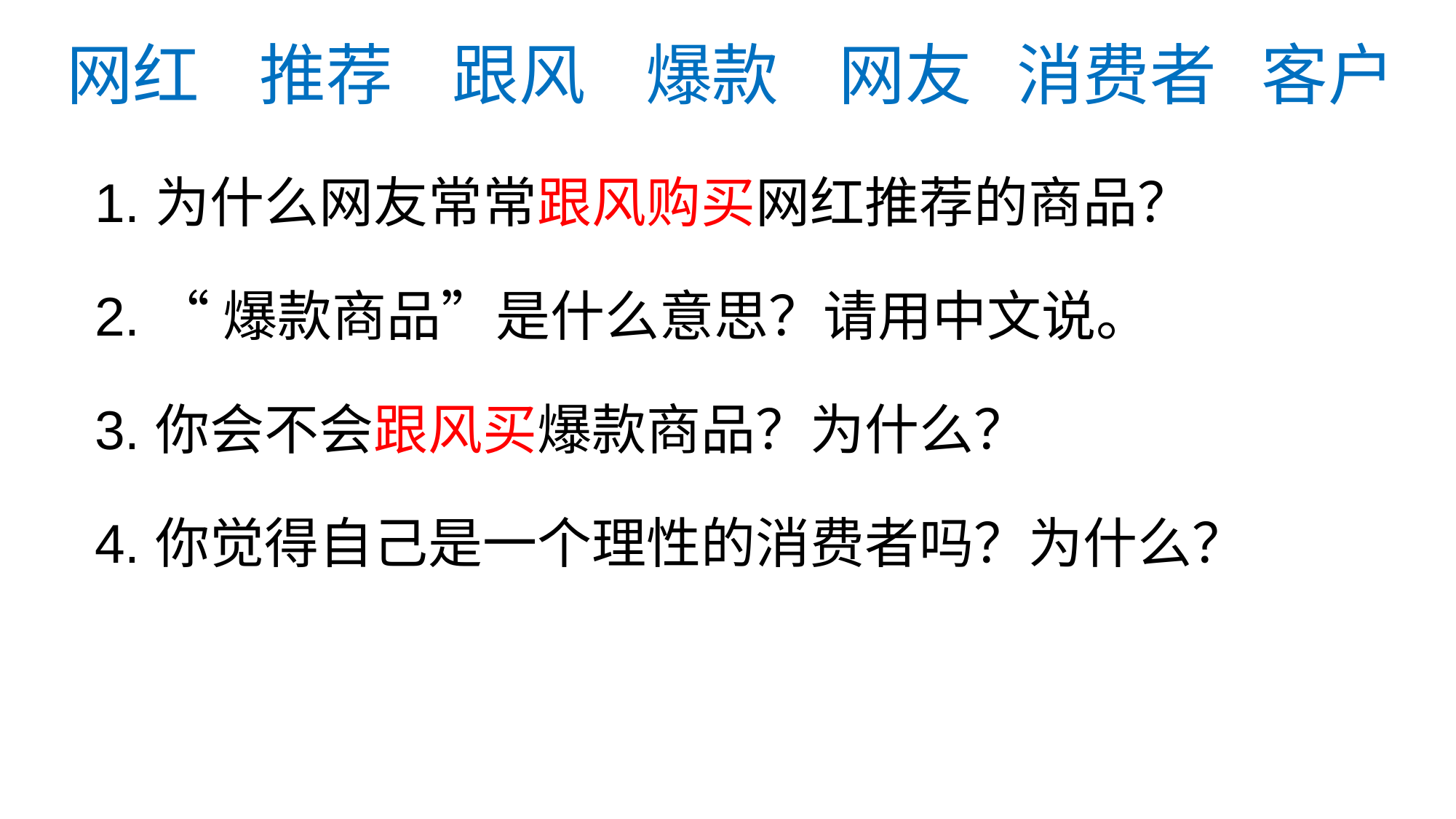

# 网红    推荐    跟风    爆款    网友   消费者   客户
为什么网友常常跟风购买网红推荐的商品？
“爆款商品”是什么意思？请用中文说。
你会不会跟风买爆款商品？为什么？
你觉得自己是一个理性的消费者吗？为什么？